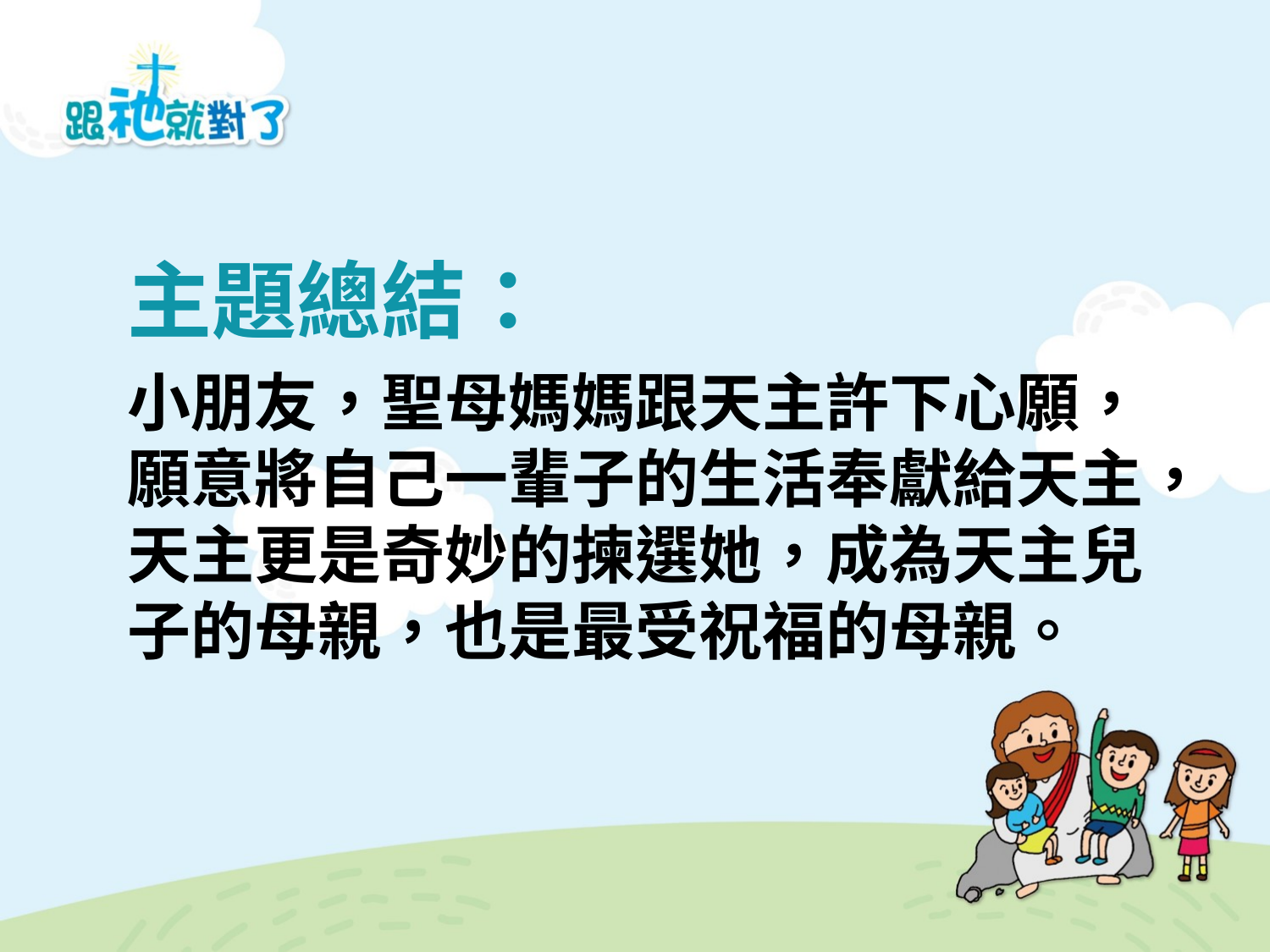

主題總結：
小朋友，聖母媽媽跟天主許下心願，願意將自己一輩子的生活奉獻給天主，天主更是奇妙的揀選她，成為天主兒子的母親，也是最受祝福的母親。